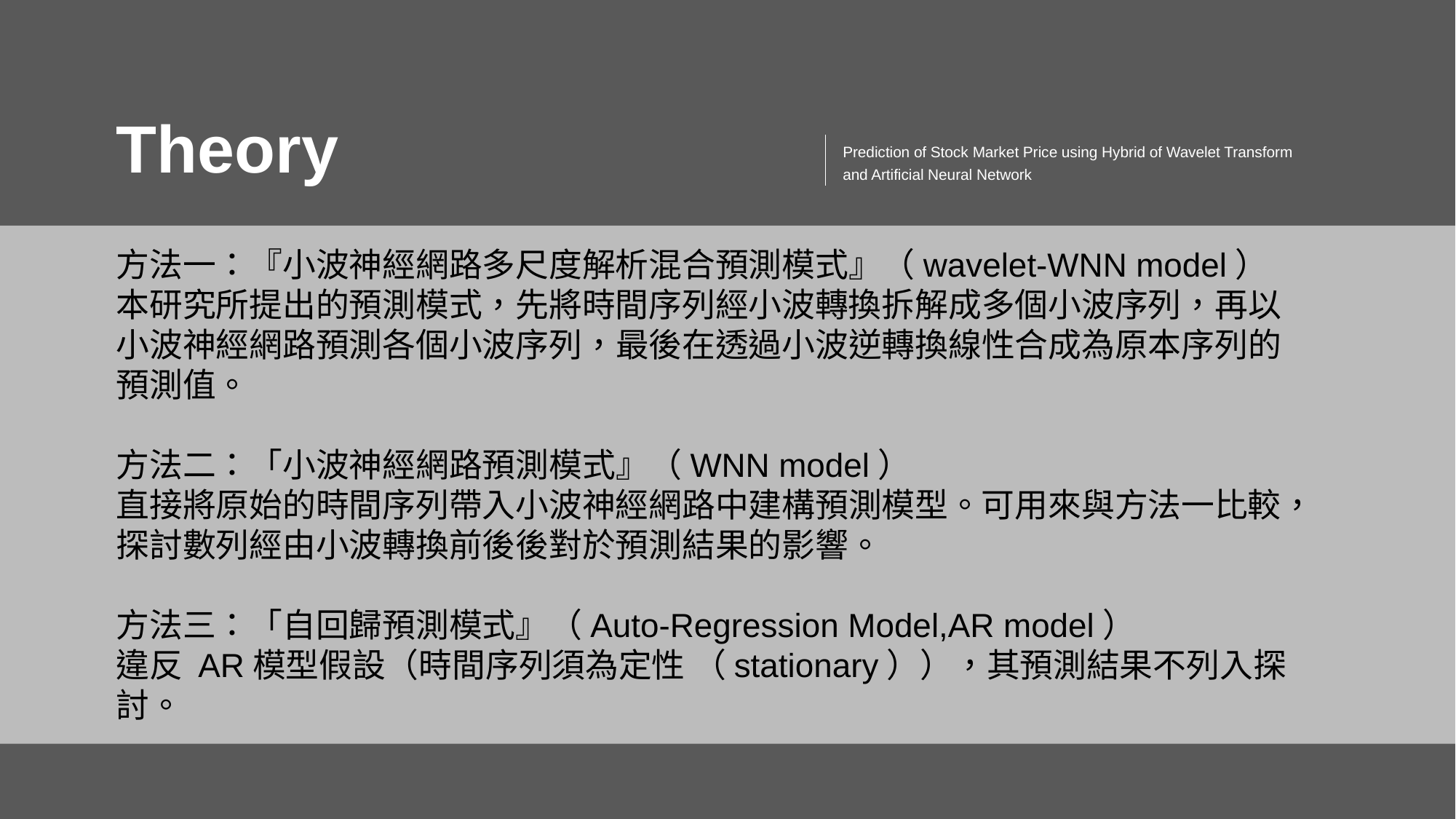

Theory
Prediction of Stock Market Price using Hybrid of Wavelet Transform and Artificial Neural Network

方法一：『小波神經網路多尺度解析混合預測模式』（wavelet-WNN model）
本研究所提出的預測模式，先將時間序列經小波轉換拆解成多個小波序列，再以小波神經網路預測各個小波序列，最後在透過小波逆轉換線性合成為原本序列的預測值。

方法二：「小波神經網路預測模式』（WNN model）
直接將原始的時間序列帶入小波神經網路中建構預測模型。可用來與方法一比較，探討數列經由小波轉換前後後對於預測結果的影響。

方法三：「自回歸預測模式』（Auto-Regression Model,AR model）
違反 AR模型假設（時間序列須為定性 （stationary）），其預測結果不列入探討。